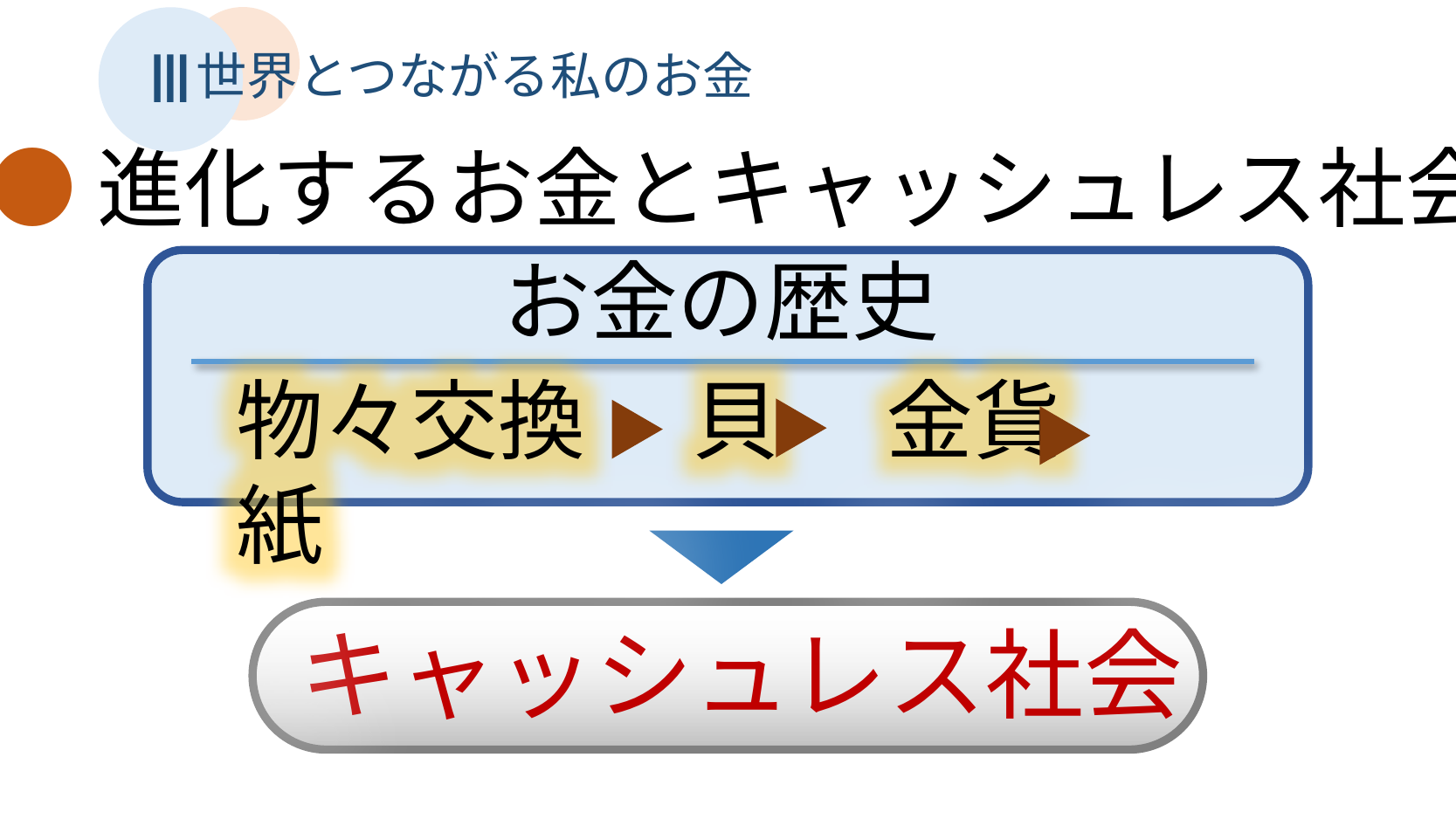

Ⅲ
世界とつながる私のお金
●進化するお金とキャッシュレス社会
お金の歴史

物々交換　 貝　 金貨　 紙

キャッシュレス社会